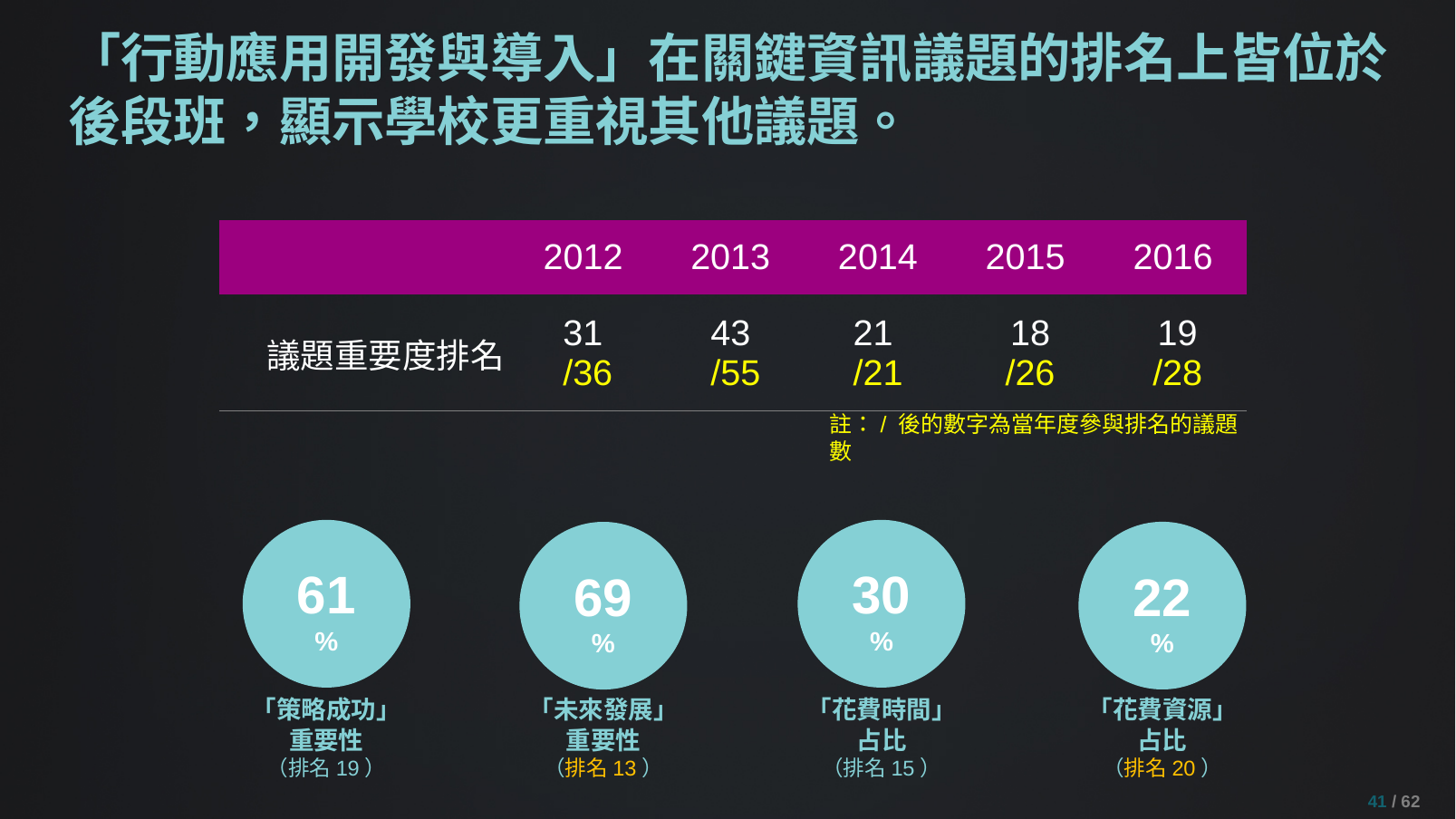

# 「行動應用開發與導入」在關鍵資訊議題的排名上皆位於後段班，顯示學校更重視其他議題。
|  | 2012 | 2013 | 2014 | 2015 | 2016 |
| --- | --- | --- | --- | --- | --- |
| 議題重要度排名 | 31 /36 | 43 /55 | 21 /21 | 18 /26 | 19 /28 |
註：/ 後的數字為當年度參與排名的議題數
61
%
「策略成功」
重要性
（排名19）
30
%
「花費時間」
占比
（排名15）
22
%
「花費資源」
占比
（排名20）
69
%
「未來發展」
重要性
（排名13）